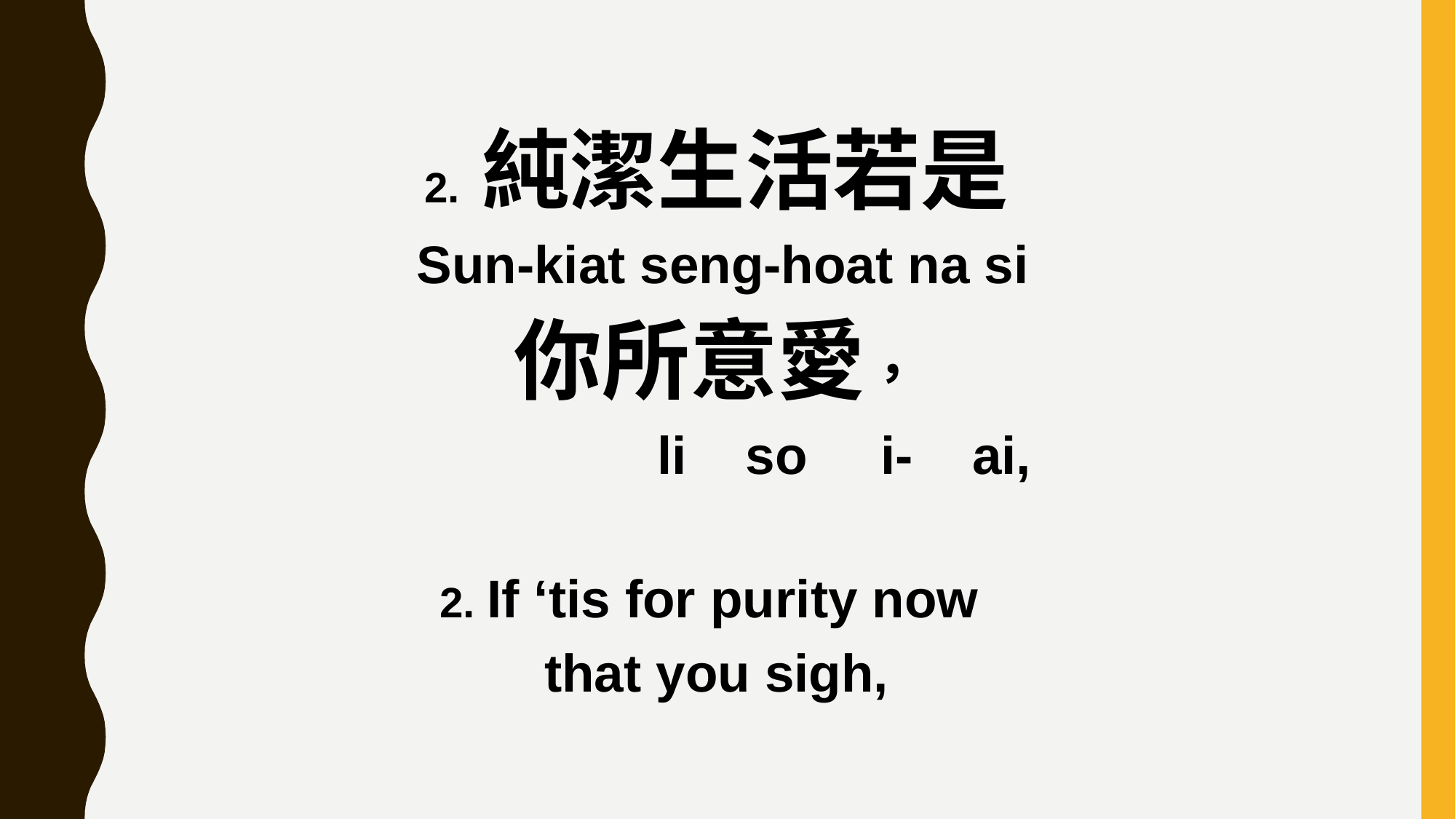

2. 純潔生活若是
 Sun-kiat seng-hoat na si
你所意愛，
                                 li    so     i-    ai,

2. If ‘tis for purity now
that you sigh,